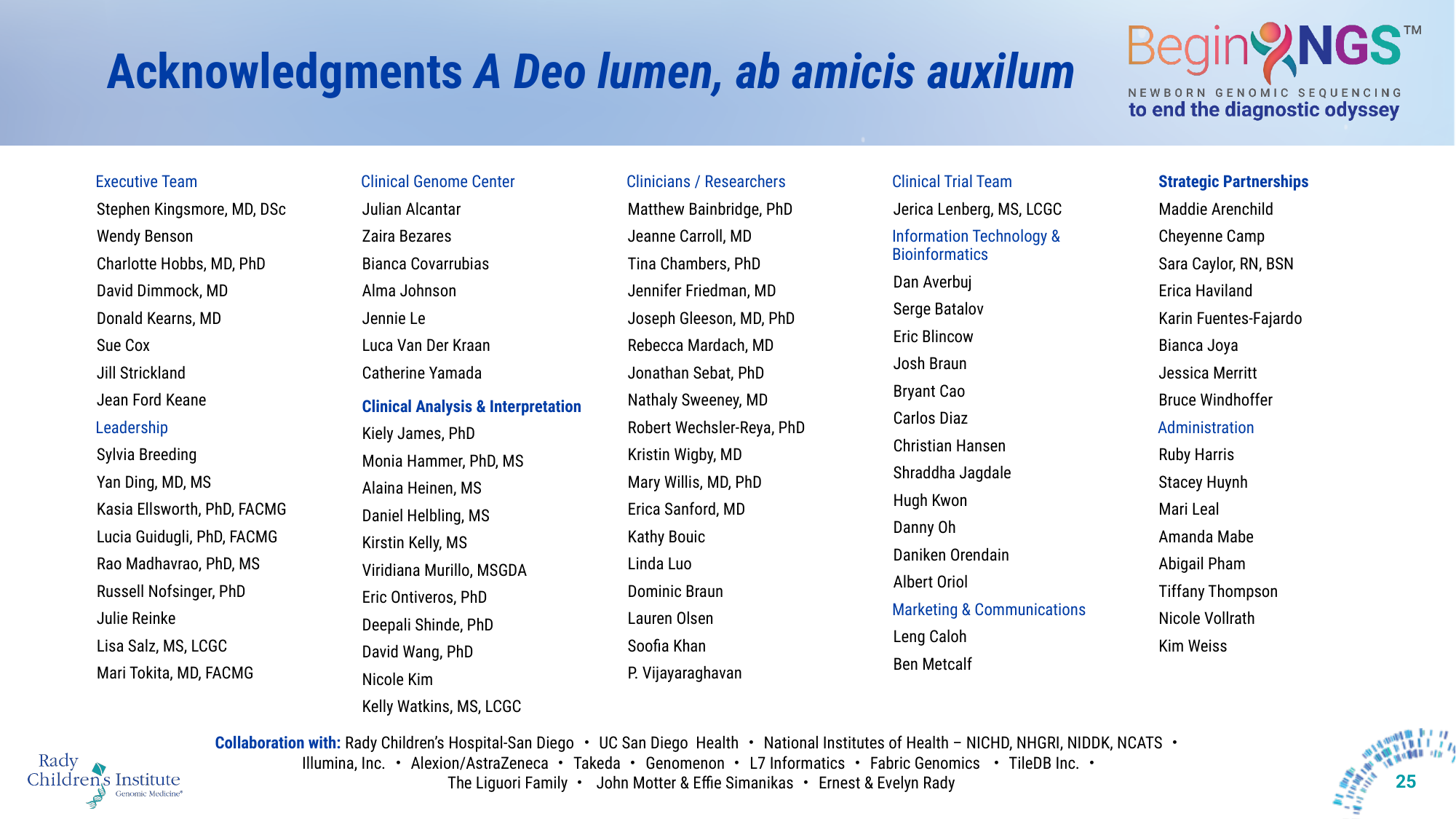

# Acknowledgments A Deo lumen, ab amicis auxilum
Executive Team
Stephen Kingsmore, MD, DSc
Wendy Benson
Charlotte Hobbs, MD, PhD
David Dimmock, MD
Donald Kearns, MD
Sue Cox
Jill Strickland
Jean Ford Keane
Leadership
Sylvia Breeding
Yan Ding, MD, MS
Kasia Ellsworth, PhD, FACMG
Lucia Guidugli, PhD, FACMG
Rao Madhavrao, PhD, MS
Russell Nofsinger, PhD
Julie Reinke
Lisa Salz, MS, LCGC
Mari Tokita, MD, FACMG
Clinical Genome Center
Julian Alcantar
Zaira Bezares
Bianca Covarrubias
Alma Johnson
Jennie Le
Luca Van Der Kraan
Catherine Yamada
Clinical Analysis & Interpretation
Kiely James, PhD
Monia Hammer, PhD, MS
Alaina Heinen, MS
Daniel Helbling, MS
Kirstin Kelly, MS
Viridiana Murillo, MSGDA
Eric Ontiveros, PhD
Deepali Shinde, PhD
David Wang, PhD
Nicole Kim
Kelly Watkins, MS, LCGC
Clinicians / Researchers
Matthew Bainbridge, PhD
Jeanne Carroll, MD
Tina Chambers, PhD
Jennifer Friedman, MD
Joseph Gleeson, MD, PhD
Rebecca Mardach, MD
Jonathan Sebat, PhD
Nathaly Sweeney, MD
Robert Wechsler-Reya, PhD
Kristin Wigby, MD
Mary Willis, MD, PhD
Erica Sanford, MD
Kathy Bouic
Linda Luo
Dominic Braun
Lauren Olsen
Soofia Khan
P. Vijayaraghavan
Clinical Trial Team
Jerica Lenberg, MS, LCGC
Information Technology & Bioinformatics
Dan Averbuj
Serge Batalov
Eric Blincow
Josh Braun
Bryant Cao
Carlos Diaz
Christian Hansen
Shraddha Jagdale
Hugh Kwon
Danny Oh
Daniken Orendain
Albert Oriol
Marketing & Communications
Leng Caloh
Ben Metcalf
Strategic Partnerships
Maddie Arenchild
Cheyenne Camp
Sara Caylor, RN, BSN
Erica Haviland
Karin Fuentes-Fajardo
Bianca Joya
Jessica Merritt
Bruce Windhoffer
Administration
Ruby Harris
Stacey Huynh
Mari Leal
Amanda Mabe
Abigail Pham
Tiffany Thompson
Nicole Vollrath
Kim Weiss
Collaboration with: Rady Children’s Hospital-San Diego・UC San Diego  Health・National Institutes of Health – NICHD, NHGRI, NIDDK, NCATS・
Illumina, Inc.・Alexion/AstraZeneca・Takeda・Genomenon・L7 Informatics・Fabric Genomics ・TileDB Inc.・
The Liguori Family・ John Motter & Effie Simanikas・Ernest & Evelyn Rady

25